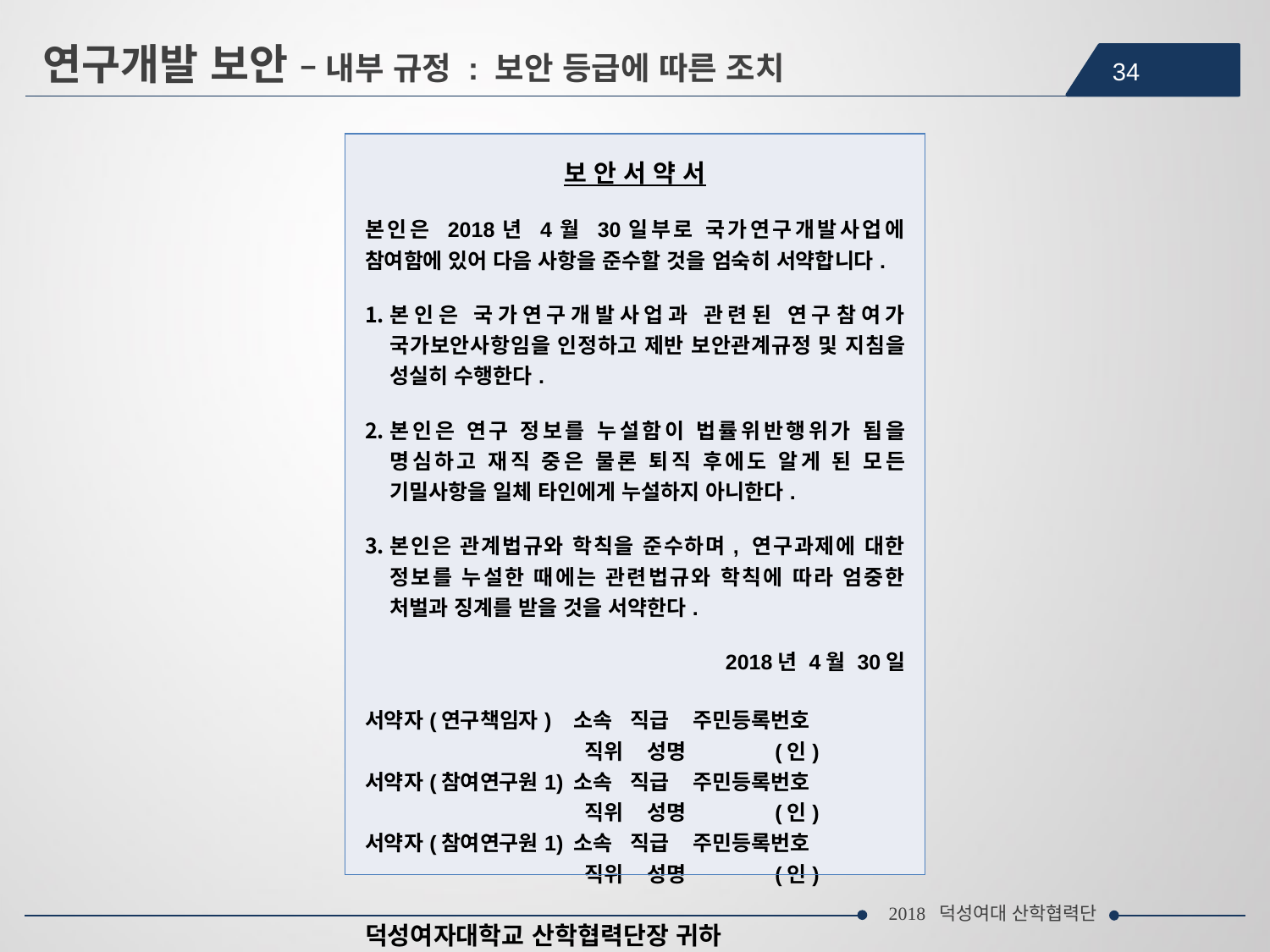

연구개발 보안 – 내부 규정 : 보안 등급에 따른 조치

34
| 보 안 서 약 서 본인은 2018년 4월 30일부로 국가연구개발사업에 참여함에 있어 다음 사항을 준수할 것을 엄숙히 서약합니다. 본인은 국가연구개발사업과 관련된 연구참여가 국가보안사항임을 인정하고 제반 보안관계규정 및 지침을 성실히 수행한다. 본인은 연구 정보를 누설함이 법률위반행위가 됨을 명심하고 재직 중은 물론 퇴직 후에도 알게 된 모든 기밀사항을 일체 타인에게 누설하지 아니한다. 본인은 관계법규와 학칙을 준수하며, 연구과제에 대한 정보를 누설한 때에는 관련법규와 학칙에 따라 엄중한 처벌과 징계를 받을 것을 서약한다. 2018년 4월 30일 서약자(연구책임자) 소속 직급 주민등록번호 직위 성명 (인) 서약자(참여연구원1) 소속 직급 주민등록번호 직위 성명 (인) 서약자(참여연구원1) 소속 직급 주민등록번호 직위 성명 (인) 덕성여자대학교 산학협력단장 귀하 |
| --- |